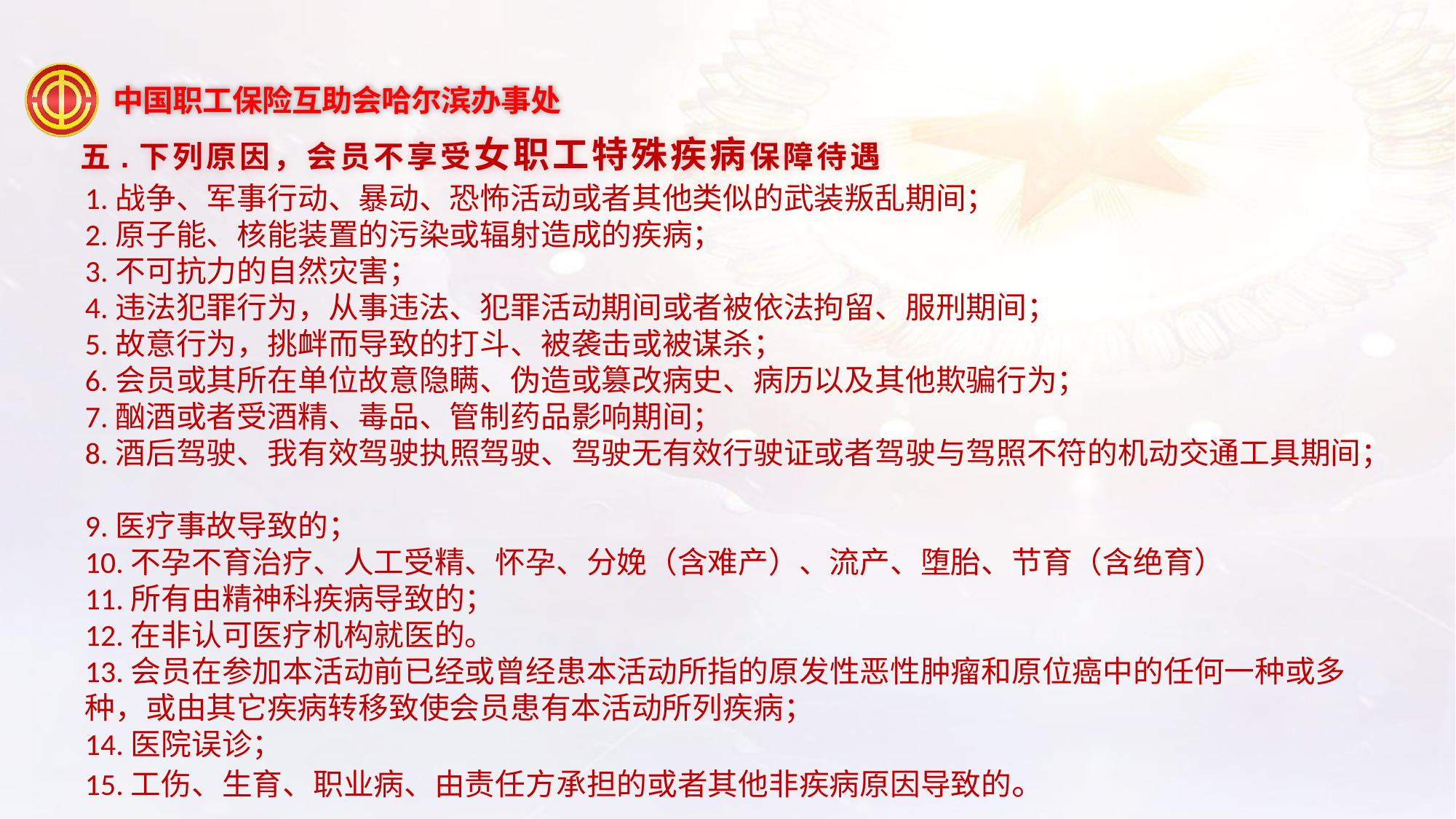

五.下列原因，会员不享受女职工特殊疾病保障待遇
1.战争、军事行动、暴动、恐怖活动或者其他类似的武装叛乱期间；
2.原子能、核能装置的污染或辐射造成的疾病；
3.不可抗力的自然灾害；
4.违法犯罪行为，从事违法、犯罪活动期间或者被依法拘留、服刑期间；
5.故意行为，挑衅而导致的打斗、被袭击或被谋杀；
6.会员或其所在单位故意隐瞒、伪造或篡改病史、病历以及其他欺骗行为；
7.酗酒或者受酒精、毒品、管制药品影响期间；
8.酒后驾驶、我有效驾驶执照驾驶、驾驶无有效行驶证或者驾驶与驾照不符的机动交通工具期间；
9.医疗事故导致的；
10.不孕不育治疗、人工受精、怀孕、分娩（含难产）、流产、堕胎、节育（含绝育）
11.所有由精神科疾病导致的；
12.在非认可医疗机构就医的。
13.会员在参加本活动前已经或曾经患本活动所指的原发性恶性肿瘤和原位癌中的任何一种或多种，或由其它疾病转移致使会员患有本活动所列疾病；
14.医院误诊；
15.工伤、生育、职业病、由责任方承担的或者其他非疾病原因导致的。